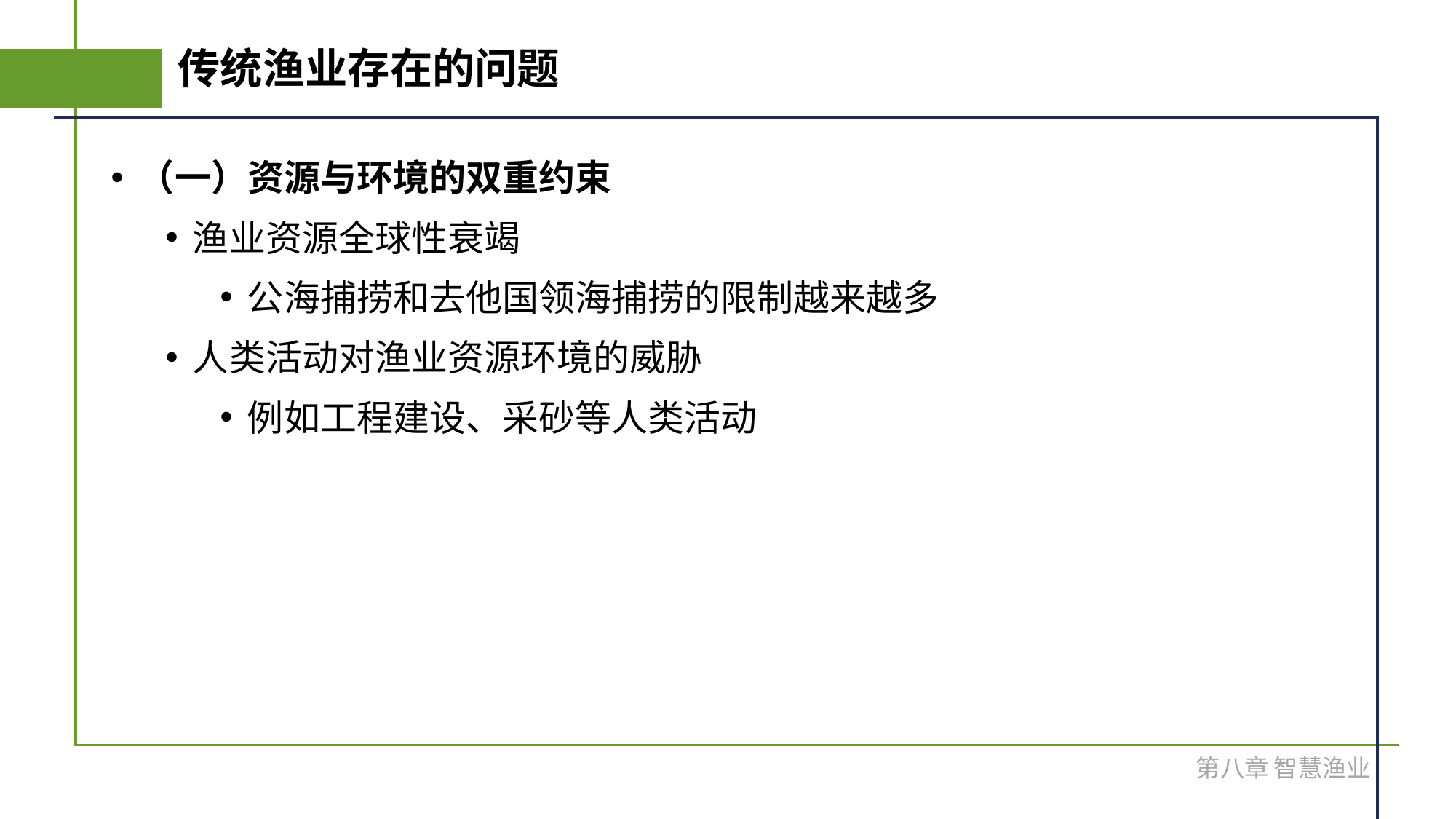

# 传统渔业存在的问题
（一）资源与环境的双重约束
渔业资源全球性衰竭
公海捕捞和去他国领海捕捞的限制越来越多
人类活动对渔业资源环境的威胁
例如工程建设、采砂等人类活动
第八章 智慧渔业